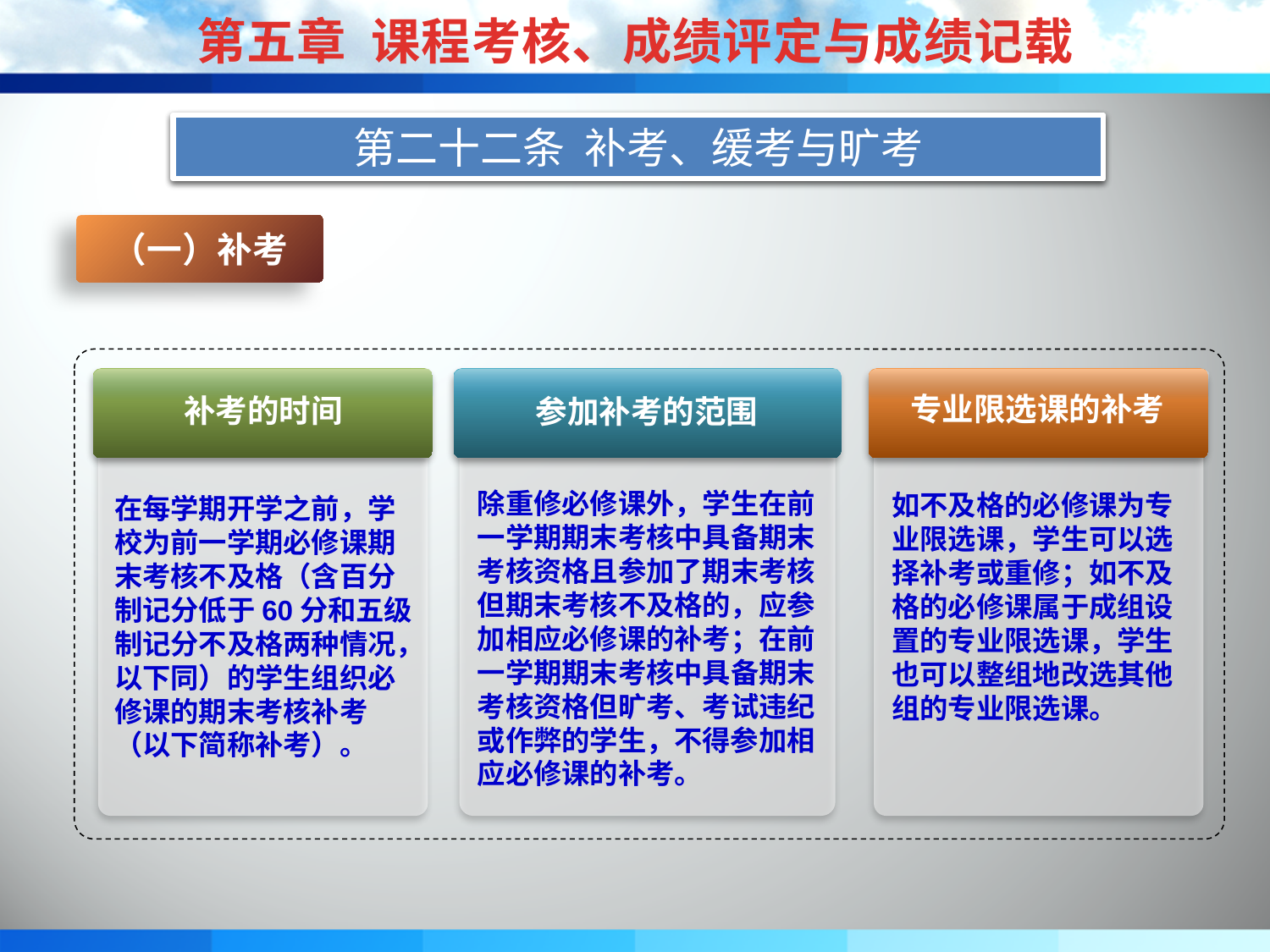

第五章  课程考核、成绩评定与成绩记载
第二十一条  期末考核资格审核
第二十二条  补考、缓考与旷考
（一）补考

补考的时间

在每学期开学之前，学校为前一学期必修课期末考核不及格（含百分制记分低于60分和五级制记分不及格两种情况，以下同）的学生组织必修课的期末考核补考（以下简称补考）。

参加补考的范围

除重修必修课外，学生在前一学期期末考核中具备期末考核资格且参加了期末考核但期末考核不及格的，应参加相应必修课的补考；在前一学期期末考核中具备期末考核资格但旷考、考试违纪或作弊的学生，不得参加相应必修课的补考。

专业限选课的补考

如不及格的必修课为专业限选课，学生可以选择补考或重修；如不及格的必修课属于成组设置的专业限选课，学生也可以整组地改选其他组的专业限选课。